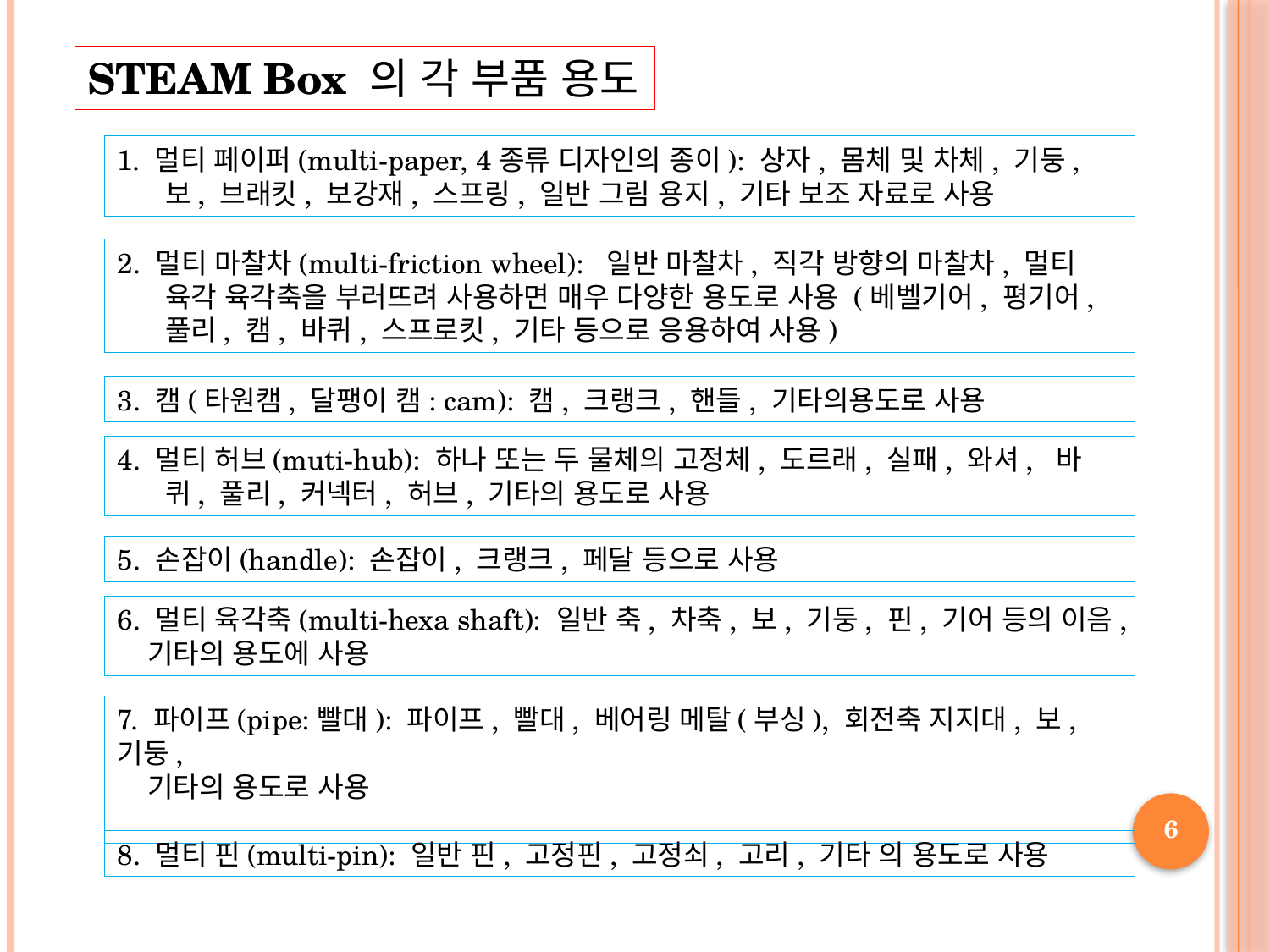

STEAM Box 의 각 부품 용도
1. 멀티 페이퍼(multi-paper, 4종류 디자인의 종이): 상자, 몸체 및 차체, 기둥, 보, 브래킷, 보강재, 스프링, 일반 그림 용지, 기타 보조 자료로 사용
2. 멀티 마찰차(multi-friction wheel):  일반 마찰차, 직각 방향의 마찰차, 멀티 육각 육각축을 부러뜨려 사용하면 매우 다양한 용도로 사용 (베벨기어, 평기어, 풀리, 캠, 바퀴, 스프로킷, 기타 등으로 응용하여 사용)
3. 캠(타원캠, 달팽이 캠: cam): 캠, 크랭크, 핸들, 기타의용도로 사용
4. 멀티 허브(muti-hub): 하나 또는 두 물체의 고정체, 도르래, 실패, 와셔,  바퀴, 풀리, 커넥터, 허브, 기타의 용도로 사용
5. 손잡이(handle): 손잡이, 크랭크, 페달 등으로 사용
6. 멀티 육각축(multi-hexa shaft): 일반 축, 차축, 보, 기둥, 핀, 기어 등의 이음,
   기타의 용도에 사용
7. 파이프(pipe:빨대): 파이프, 빨대, 베어링 메탈(부싱), 회전축 지지대, 보, 기둥,
   기타의 용도로 사용

6
8. 멀티 핀(multi-pin): 일반 핀, 고정핀, 고정쇠, 고리, 기타 의 용도로 사용